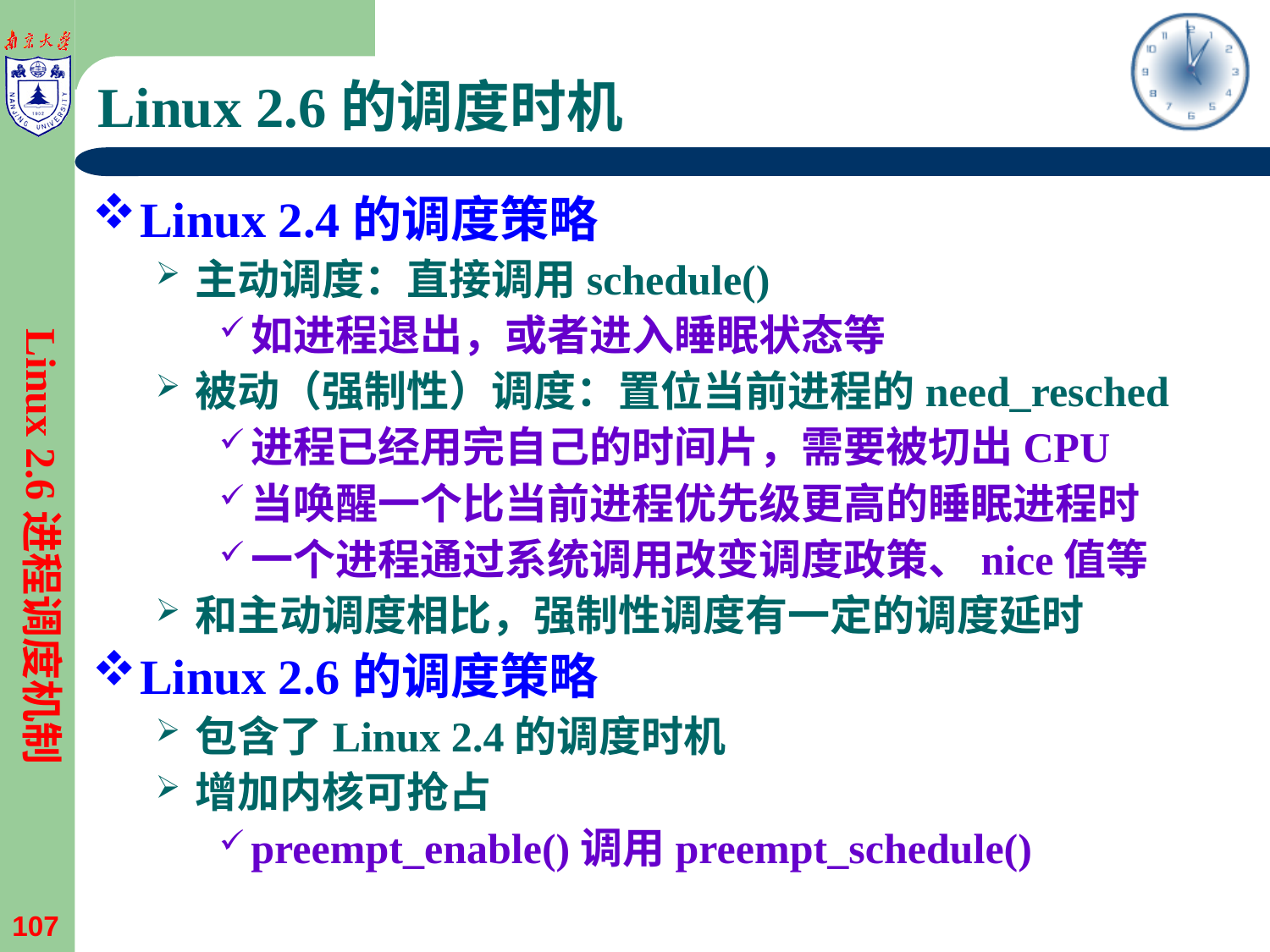

# Linux 2.6的调度时机
Linux 2.4的调度策略
主动调度：直接调用schedule()
如进程退出，或者进入睡眠状态等
被动（强制性）调度：置位当前进程的need_resched
进程已经用完自己的时间片，需要被切出CPU
当唤醒一个比当前进程优先级更高的睡眠进程时
一个进程通过系统调用改变调度政策、nice值等
和主动调度相比，强制性调度有一定的调度延时
Linux 2.6的调度策略
包含了Linux 2.4的调度时机
增加内核可抢占
preempt_enable()调用preempt_schedule()
Linux 2.6进程调度机制
107